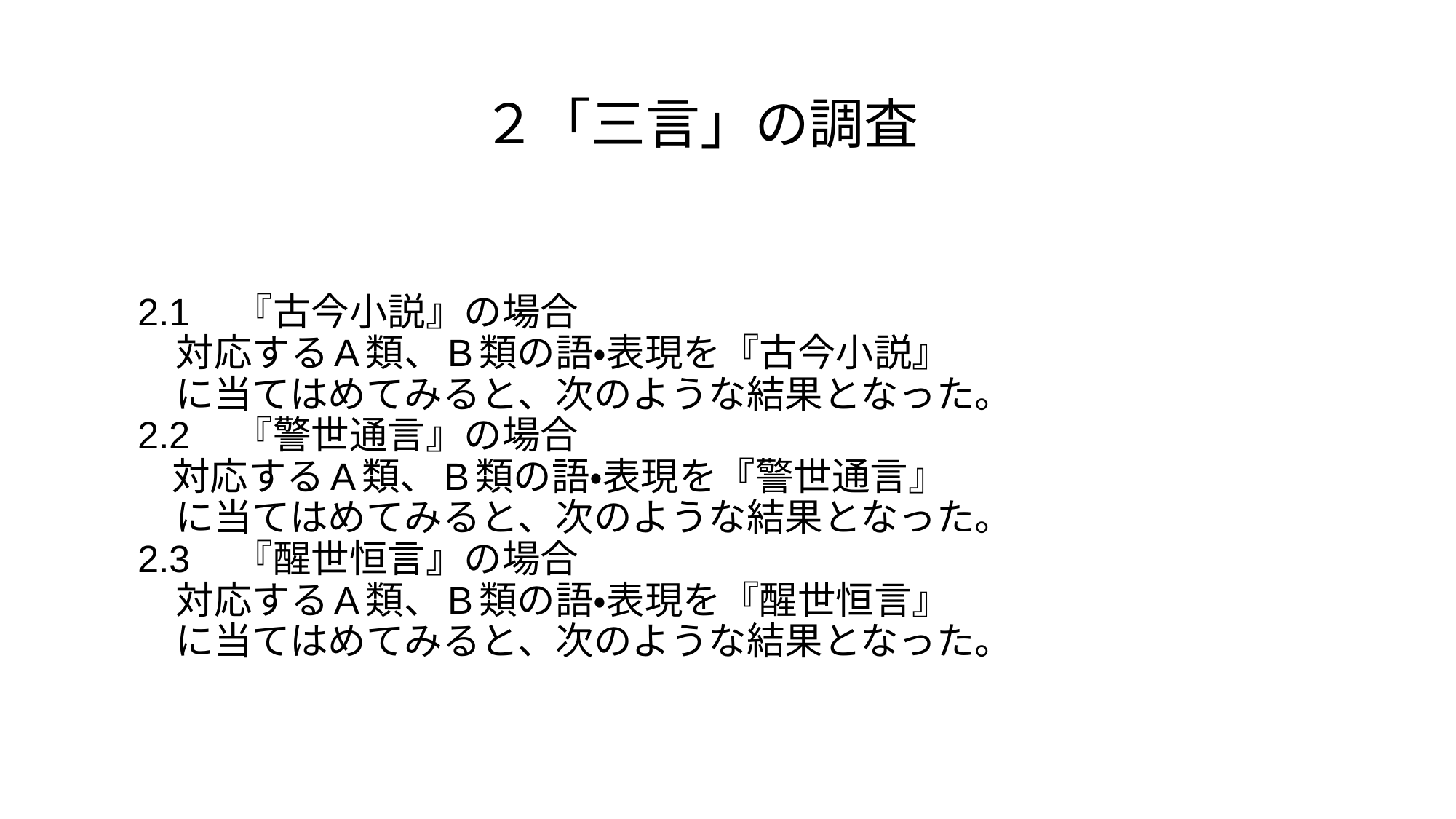

２「三言」の調査
# 2.1　『古今小説』の場合 　対応するA類、B類の語・表現を『古今小説』 　に当てはめてみると、次のような結果となった。 2.2　『警世通言』の場合 　対応するA類、B類の語・表現を『警世通言』 　に当てはめてみると、次のような結果となった。 2.3　『醒世恒言』の場合 　対応するA類、B類の語・表現を『醒世恒言』 　に当てはめてみると、次のような結果となった。